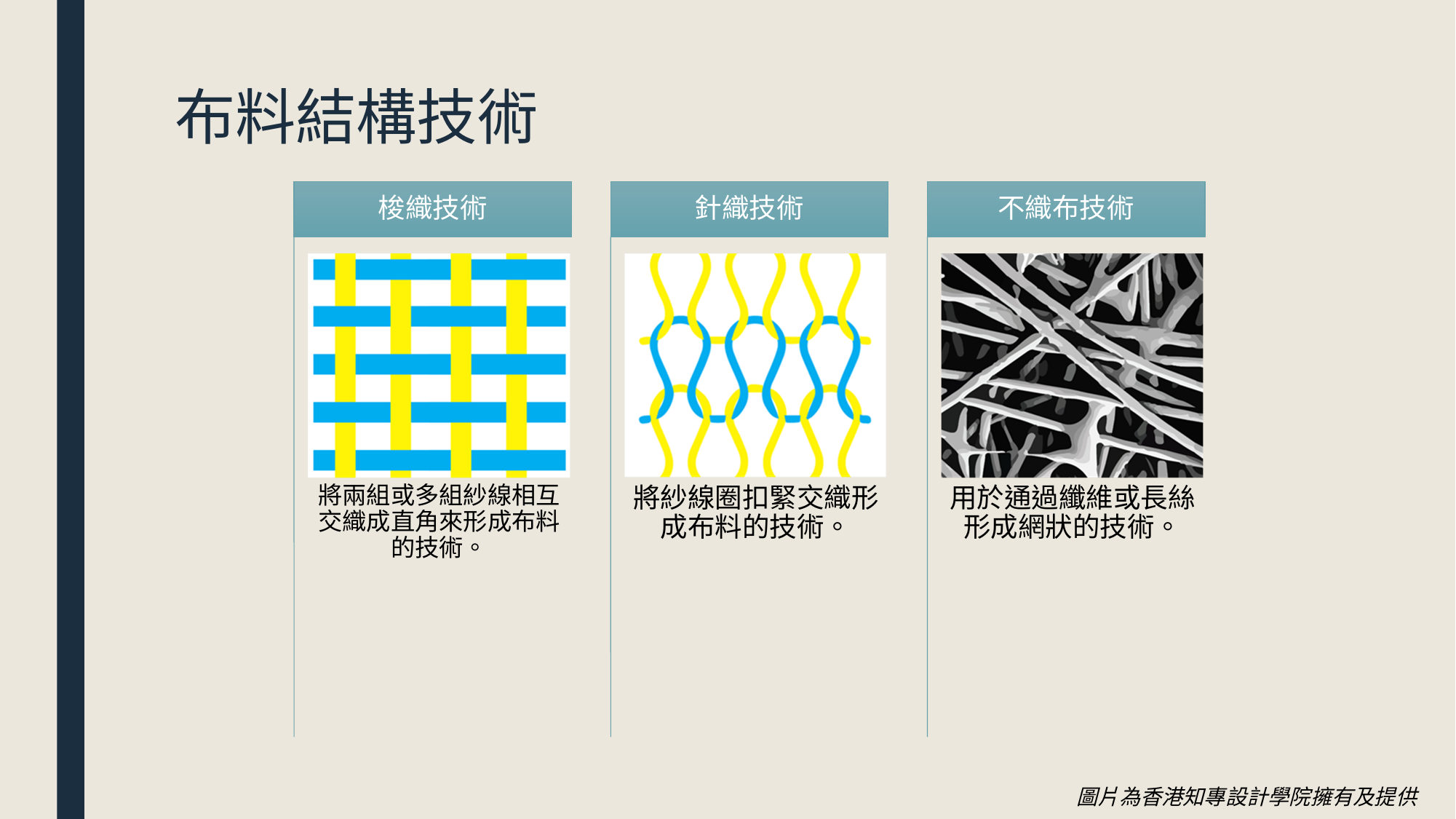

# 布料結構技術
將兩組或多組紗線相互交織成直角來形成布料的技術。
梭織技術
將紗線圈扣緊交織形成布料的技術。
針織技術
用於通過纖維或長絲形成網狀的技術。
不織布技術
圖片為香港知專設計學院擁有及提供